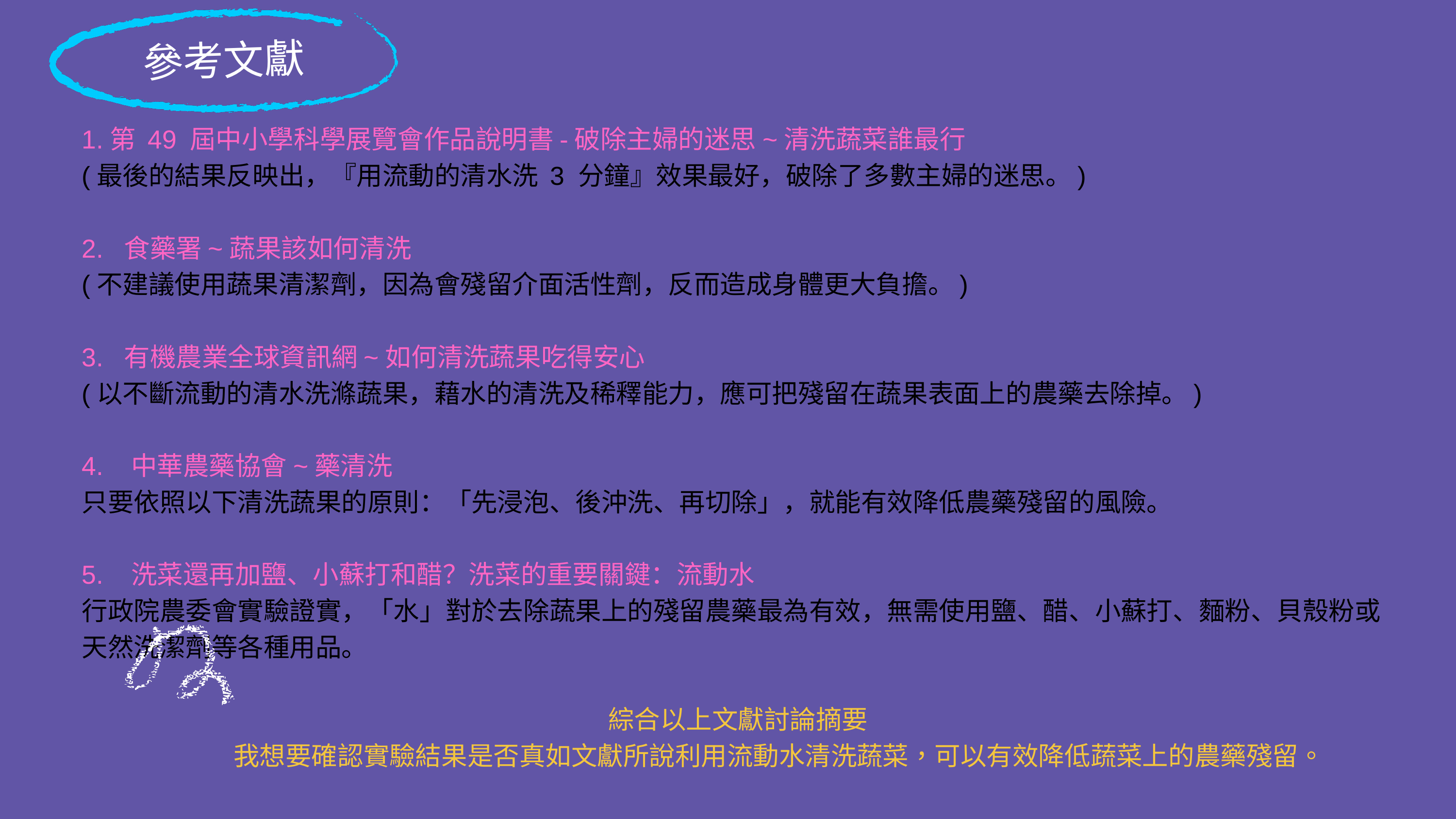

參考文獻
1.第 49 屆中小學科學展覽會作品說明書-破除主婦的迷思~清洗蔬菜誰最行
(最後的結果反映出，『用流動的清水洗 3 分鐘』效果最好，破除了多數主婦的迷思。)

2.  食藥署~蔬果該如何清洗
(不建議使用蔬果清潔劑，因為會殘留介面活性劑，反而造成身體更大負擔。)

3.  有機農業全球資訊網~如何清洗蔬果吃得安心
(以不斷流動的清水洗滌蔬果，藉水的清洗及稀釋能力，應可把殘留在蔬果表面上的農藥去除掉。)

4.   中華農藥協會~藥清洗
只要依照以下清洗蔬果的原則：「先浸泡、後沖洗、再切除」，就能有效降低農藥殘留的風險。

5.   洗菜還再加鹽、小蘇打和醋？洗菜的重要關鍵：流動水
行政院農委會實驗證實，「水」對於去除蔬果上的殘留農藥最為有效，無需使用鹽、醋、小蘇打、麵粉、貝殼粉或天然洗潔劑等各種用品。

綜合以上文獻討論摘要
                         我想要確認實驗結果是否真如文獻所說利用流動水清洗蔬菜，可以有效降低蔬菜上的農藥殘留。